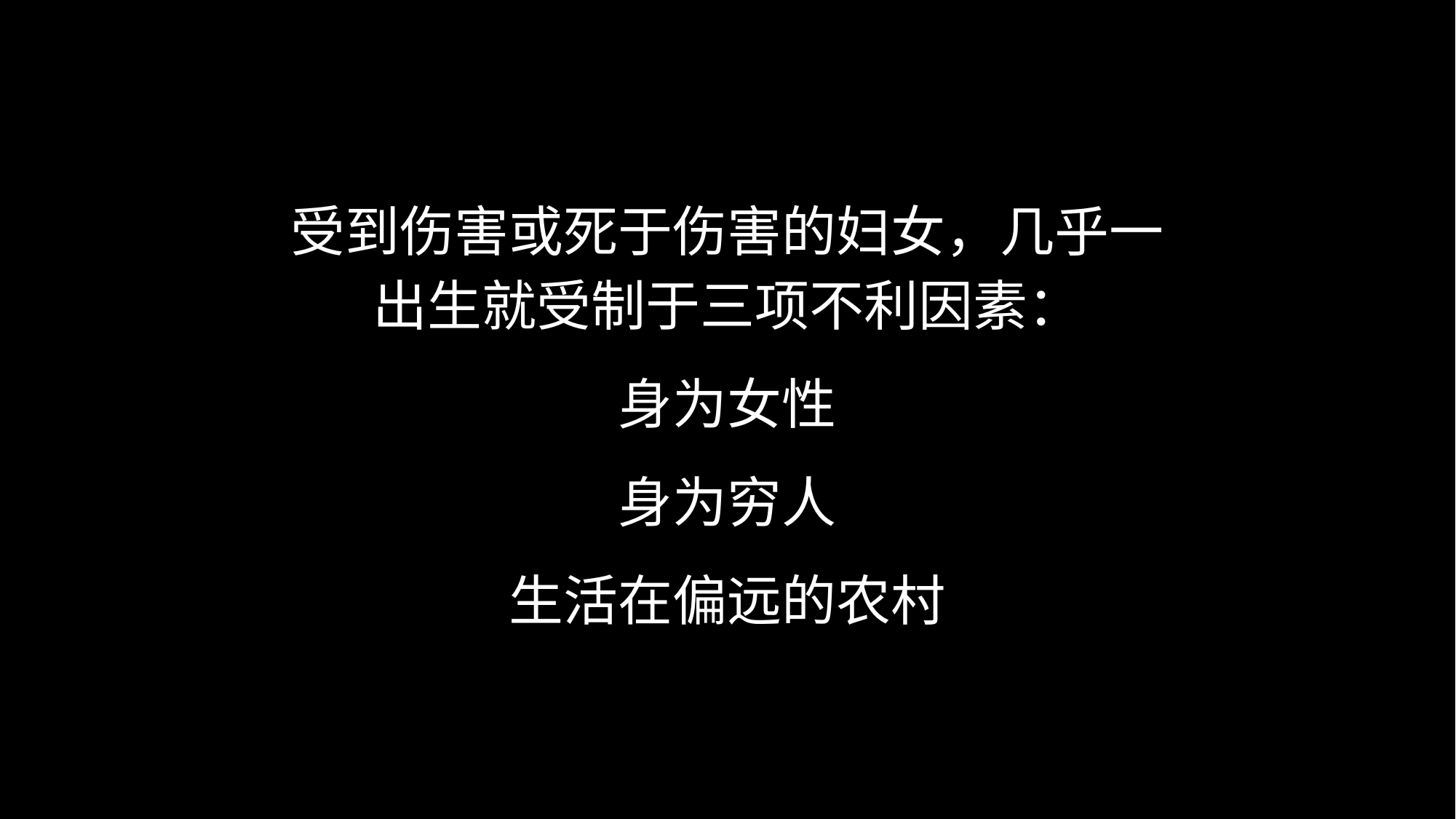

受到伤害或死于伤害的妇女，几乎一出生就受制于三项不利因素：
身为女性
身为穷人
生活在偏远的农村
#